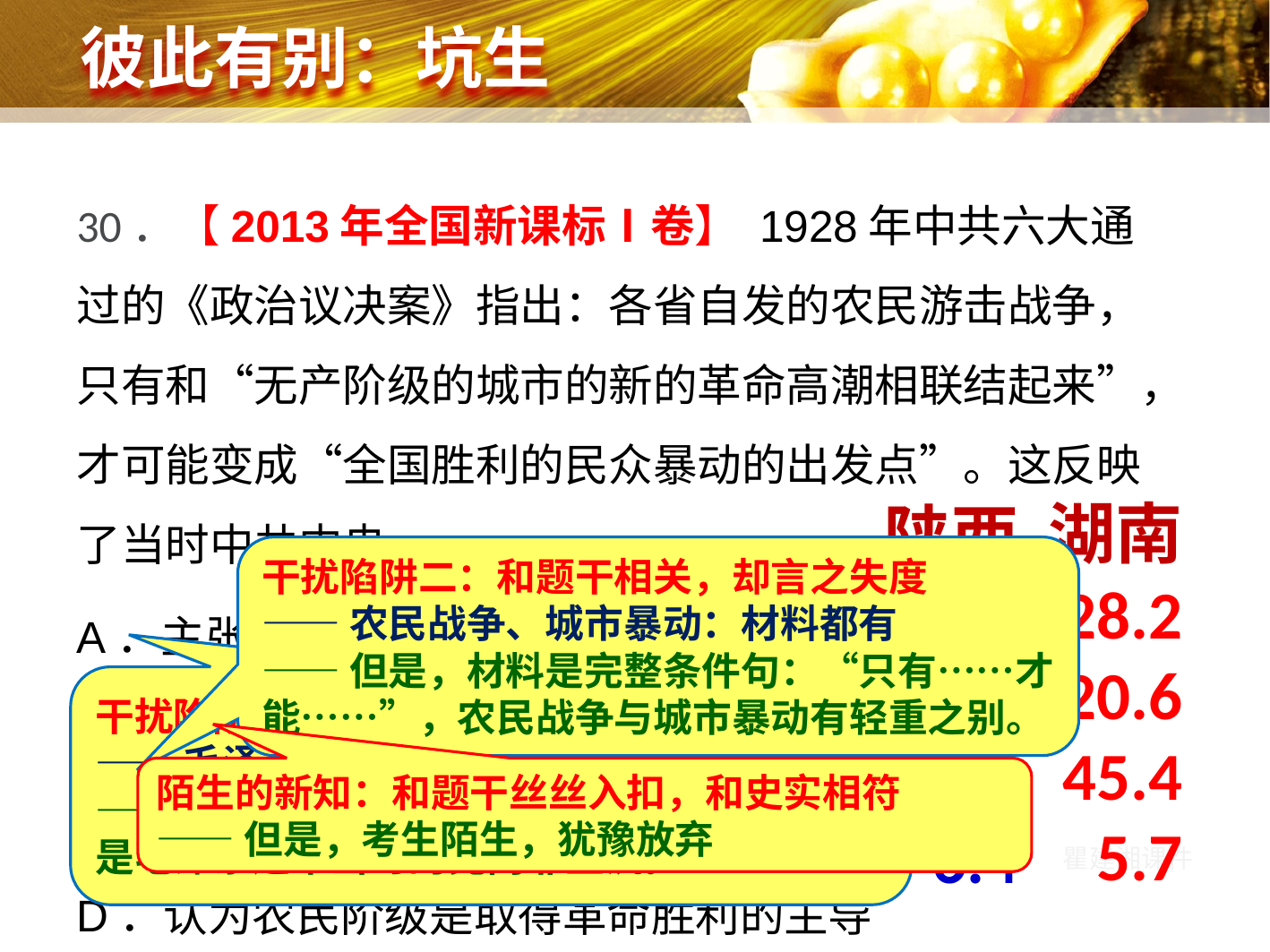

# 彼此有别：坑生
30．【2013年全国新课标Ⅰ卷】 1928年中共六大通过的《政治议决案》指出：各省自发的农民游击战争，只有和“无产阶级的城市的新的革命高潮相联结起来”，才可能变成“全国胜利的民众暴动的出发点”。这反映了当时中共中央
A．主张走农村包围城市的革命道路
B．坚持以城市为中心的革命模式
C．重视农民战争与城市暴动的结合
D．认为农民阶级是取得革命胜利的主导

湖南
28.2
20.6
45.4
5.7
陕西
29.7
18.0
45.9
6.4
干扰陷阱二：和题干相关，却言之失度
——农民战争、城市暴动：材料都有
——但是，材料是完整条件句：“只有……才能……”，农民战争与城市暴动有轻重之别。
干扰陷阱一：所学最熟悉的知识，却无关
——毛泽东思想、时间、必修一：都符合
——但是，主语是“当时的中共中央”，不是毛泽东这个当时的党内非主流。
陌生的新知：和题干丝丝入扣，和史实相符
——但是，考生陌生，犹豫放弃